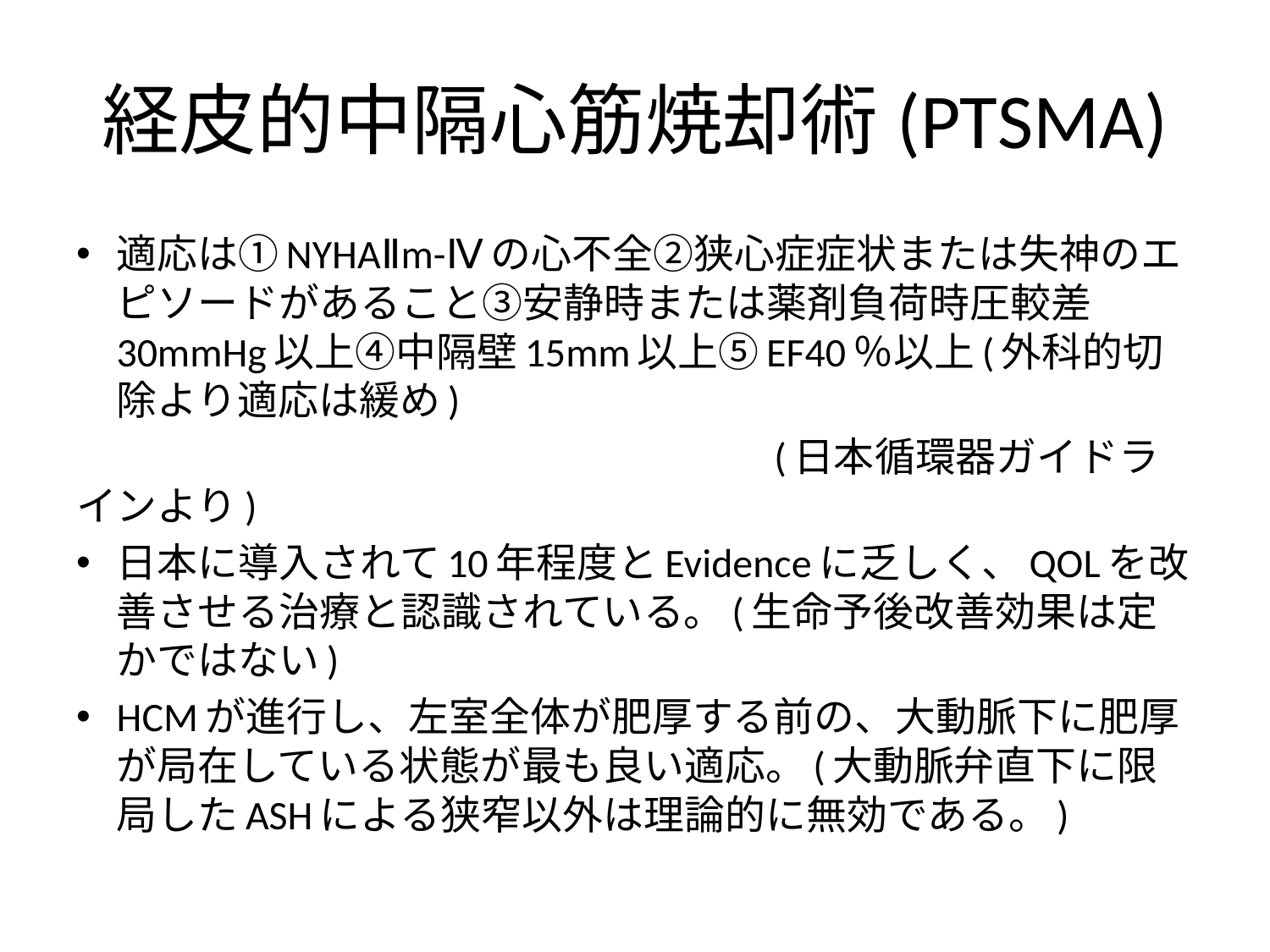

# 経皮的中隔心筋焼却術(PTSMA)
適応は①NYHAⅡm-Ⅳの心不全②狭心症症状または失神のエピソードがあること③安静時または薬剤負荷時圧較差30mmHg以上④中隔壁15mm以上⑤EF40％以上(外科的切除より適応は緩め)
　　　　　　　　　　　　　　　　　(日本循環器ガイドラインより)
日本に導入されて10年程度とEvidenceに乏しく、QOLを改善させる治療と認識されている。(生命予後改善効果は定かではない)
HCMが進行し、左室全体が肥厚する前の、大動脈下に肥厚が局在している状態が最も良い適応。(大動脈弁直下に限局したASHによる狭窄以外は理論的に無効である。)